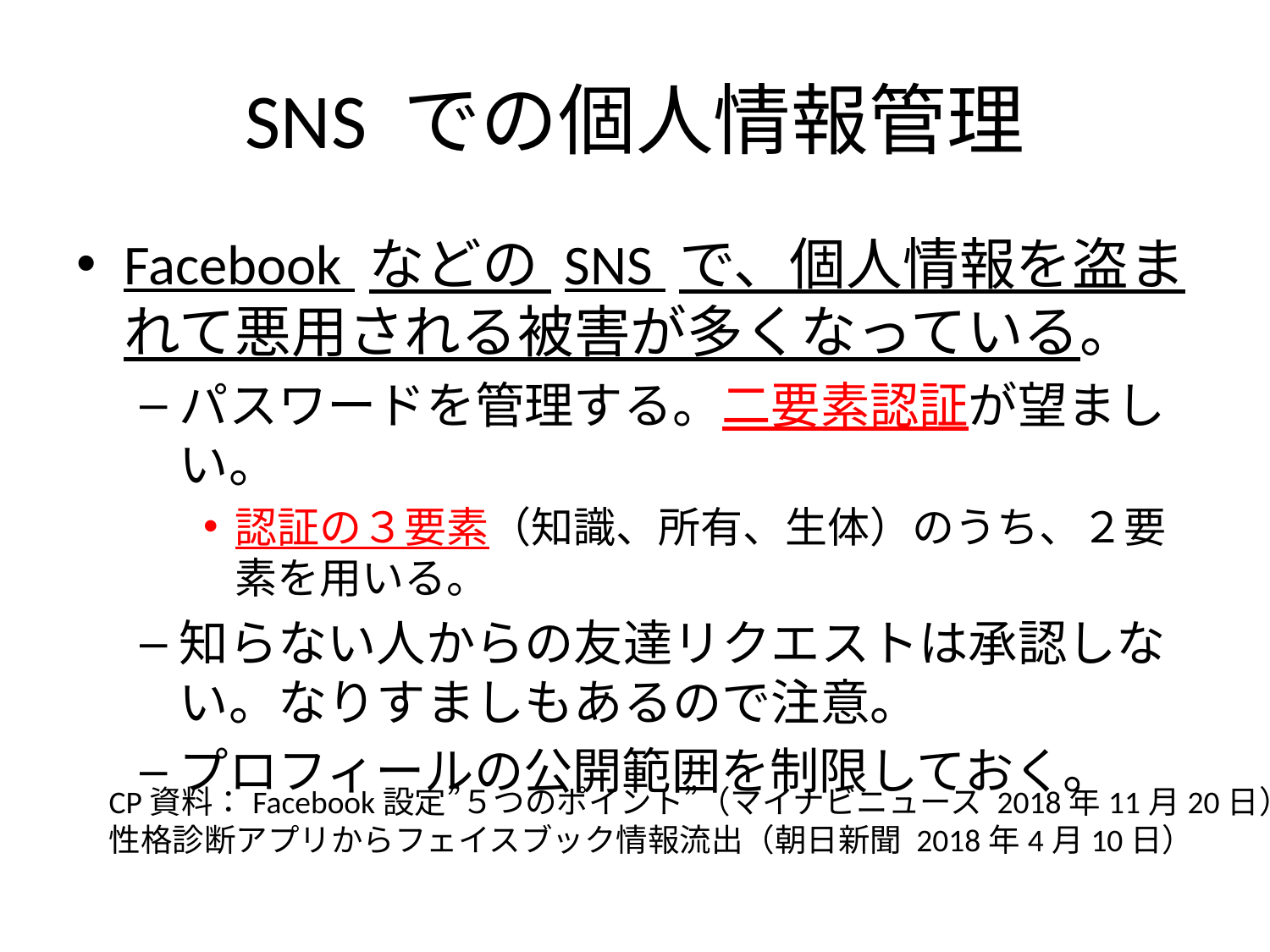

# SNS での個人情報管理
Facebook などの SNS で、個人情報を盗まれて悪用される被害が多くなっている。
パスワードを管理する。二要素認証が望ましい。
認証の３要素（知識、所有、生体）のうち、２要素を用いる。
知らない人からの友達リクエストは承認しない。なりすましもあるので注意。
プロフィールの公開範囲を制限しておく。
CP資料：Facebook設定”５つのポイント”（マイナビニュース 2018年11月20日）
性格診断アプリからフェイスブック情報流出（朝日新聞 2018年4月10日）